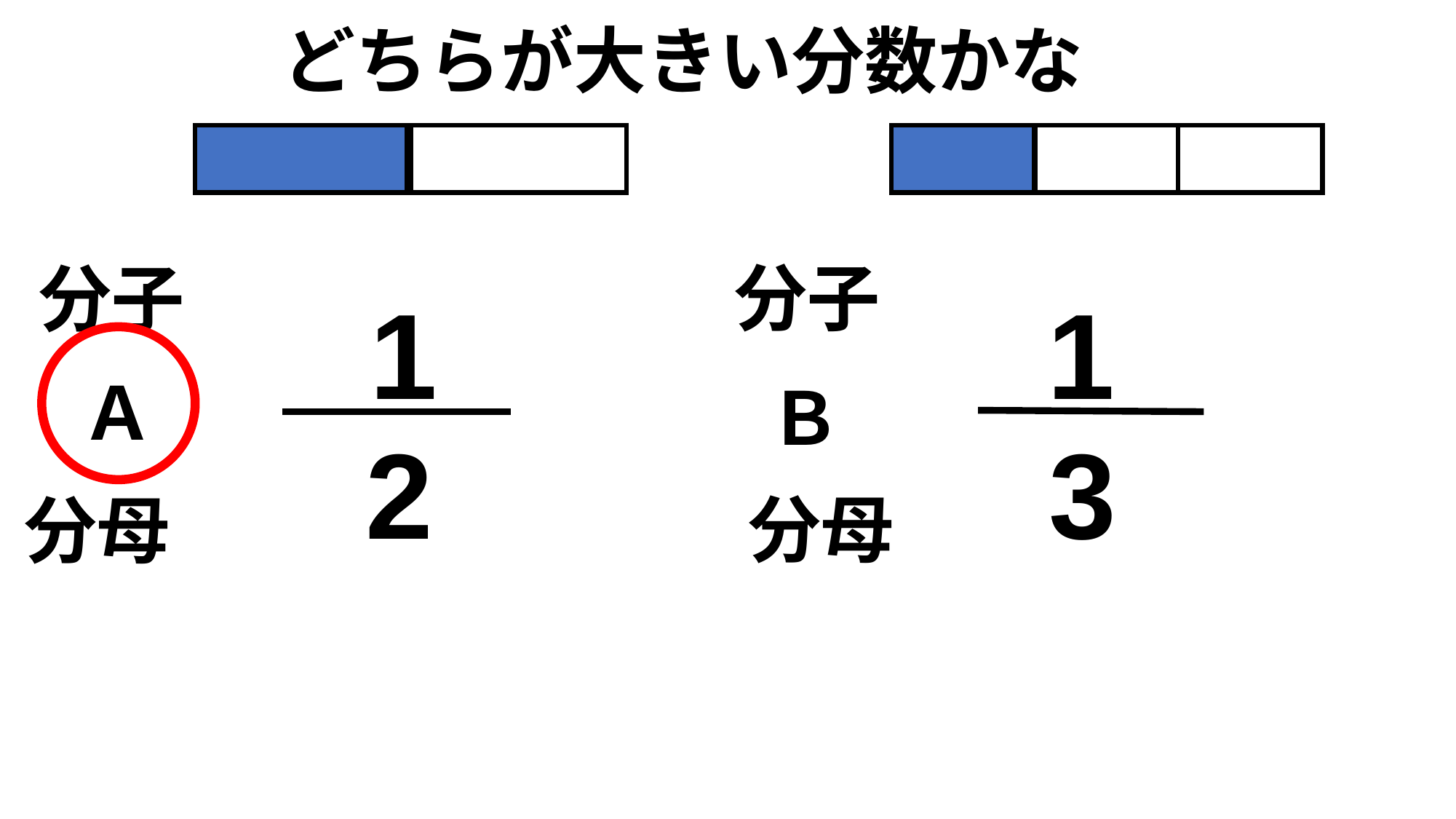

どちらが大きい分数かな

分子
分子
1
1

Ａ
Ｂ
2
3
分母
分母